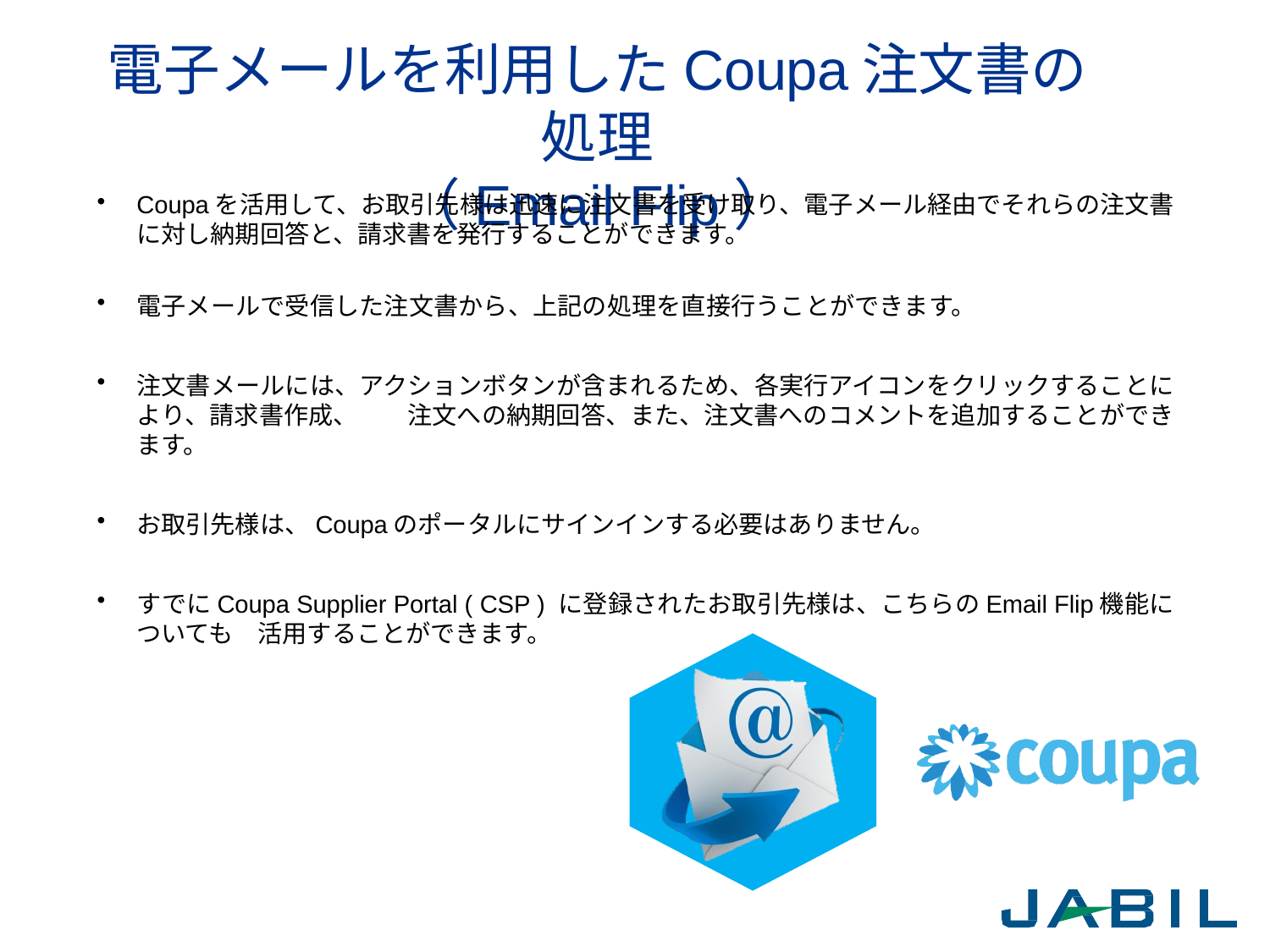

# 電子メールを利用したCoupa注文書の処理 （Email Flip）
Coupaを活用して、お取引先様は迅速に注文書を受け取り、電子メール経由でそれらの注文書に対し納期回答と、請求書を発行することができます。

電子メールで受信した注文書から、上記の処理を直接行うことができます。

注文書メールには、アクションボタンが含まれるため、各実行アイコンをクリックすることにより、請求書作成、　　注文への納期回答、また、注文書へのコメントを追加することができます。

お取引先様は、Coupaのポータルにサインインする必要はありません。

すでにCoupa Supplier Portal ( CSP ) に登録されたお取引先様は、こちらのEmail Flip機能についても　活用することができます。